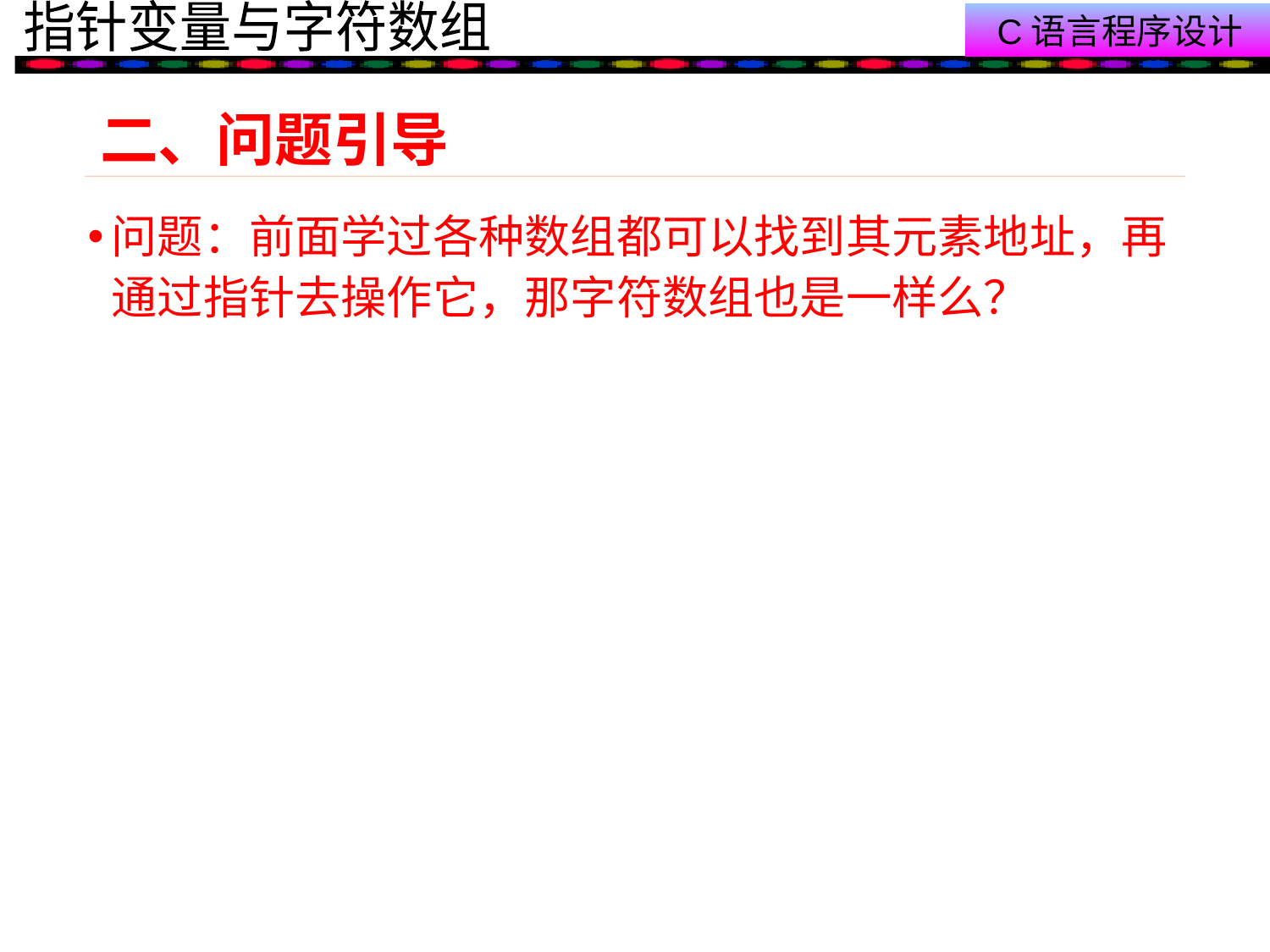

# 二、问题引导
问题：前面学过各种数组都可以找到其元素地址，再通过指针去操作它，那字符数组也是一样么？